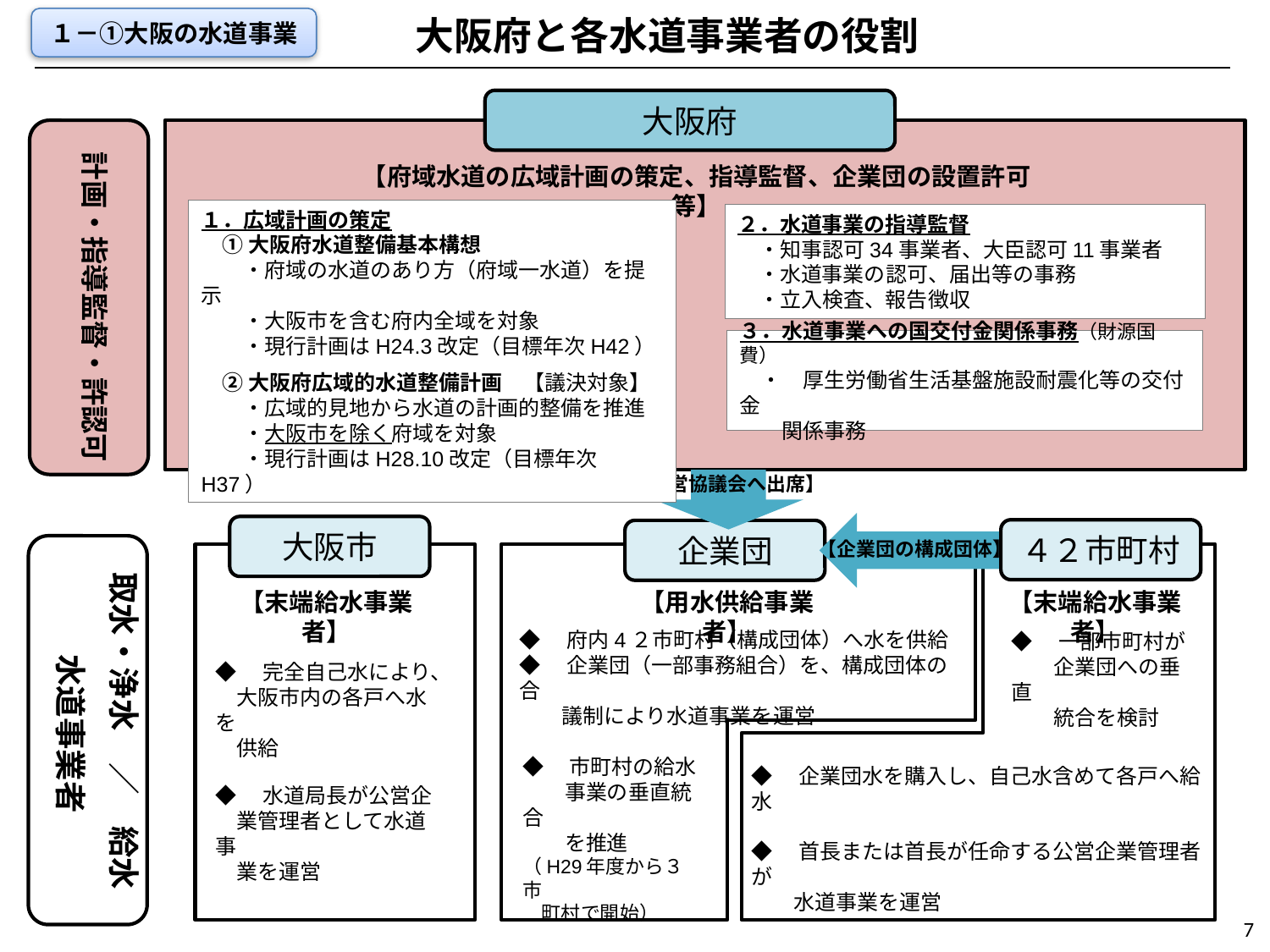

大阪府と各水道事業者の役割
１－①大阪の水道事業
大阪府

計画・指導監督・許認可
【府域水道の広域計画の策定、指導監督、企業団の設置許可等】
１．広域計画の策定
　① 大阪府水道整備基本構想
　　・府域の水道のあり方（府域一水道）を提示
　　・大阪市を含む府内全域を対象
　　・現行計画はH24.3改定（目標年次H42）

　② 大阪府広域的水道整備計画　【議決対象】
　　・広域的見地から水道の計画的整備を推進
　　・大阪市を除く府域を対象
　　・現行計画はH28.10改定（目標年次H37）
２．水道事業の指導監督
　・知事認可34事業者、大臣認可11事業者
　・水道事業の認可、届出等の事務
　・立入検査、報告徴収
３．水道事業への国交付金関係事務（財源国費）
　・　厚生労働省生活基盤施設耐震化等の交付金
　　関係事務

【運営協議会へ出席】

大阪市
４２市町村
企業団
【企業団の構成団体】

取水・浄水　／　給水
【末端給水事業者】
【用水供給事業者】
【末端給水事業者】
◆　府内4２市町村（構成団体）へ水を供給
◆　企業団（一部事務組合）を、構成団体の合
　　議制により水道事業を運営
◆　一部市町村が
　　企業団への垂直
　　統合を検討
水道事業者
◆　完全自己水により、
　大阪市内の各戸へ水を
　供給

◆　水道局長が公営企
　業管理者として水道事
　業を運営
◆　市町村の給水
　　事業の垂直統合
　　を推進
（H29年度から３市
　町村で開始）
◆　企業団水を購入し、自己水含めて各戸へ給水

◆　首長または首長が任命する公営企業管理者が
　　水道事業を運営
7